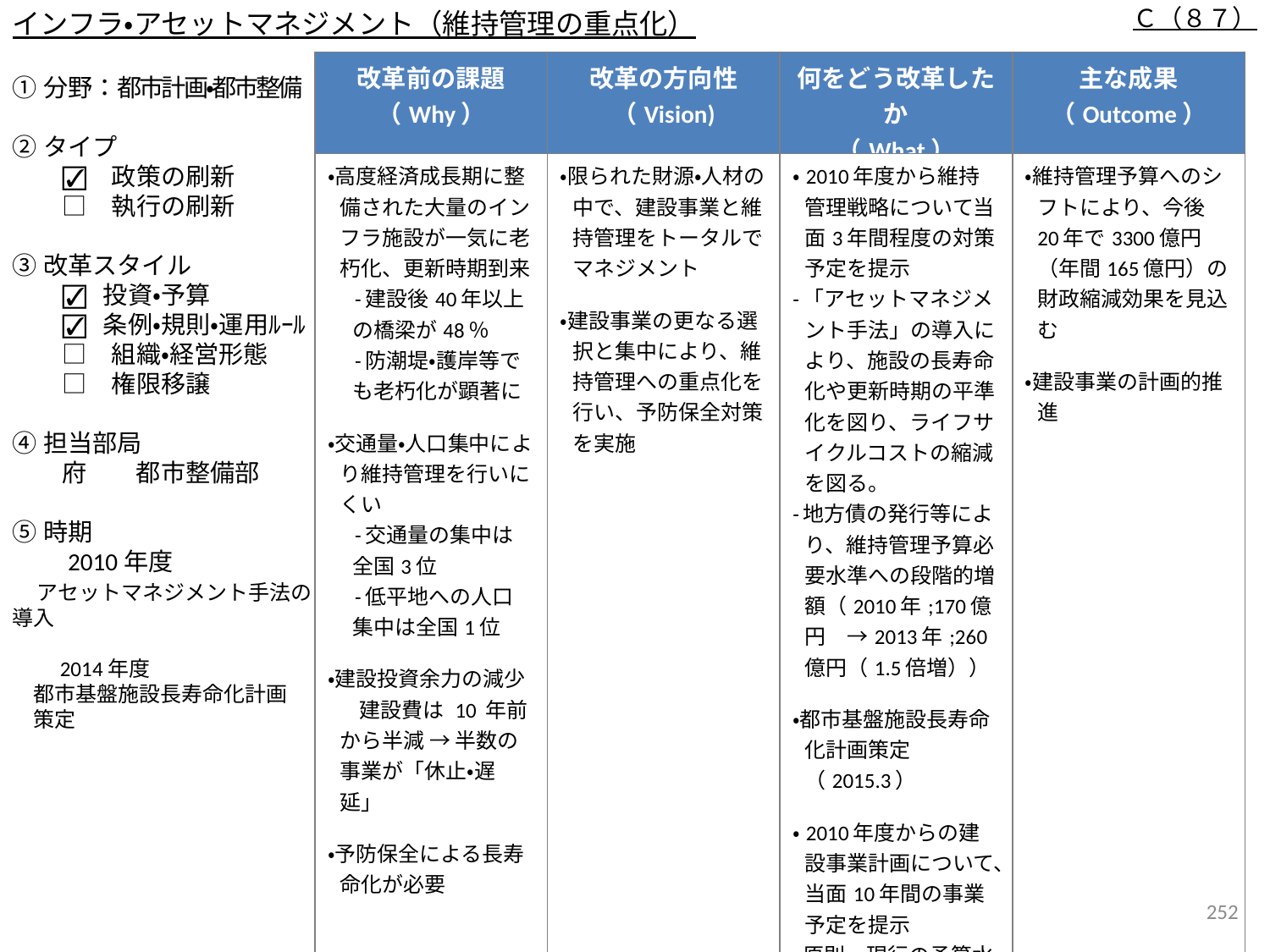

インフラ・アセットマネジメント（維持管理の重点化）
Ｃ（８７）
| 改革前の課題 （Why） | 改革の方向性 （Vision) | 何をどう改革したか （What） | 主な成果 （Outcome） |
| --- | --- | --- | --- |
| ・高度経済成長期に整備された大量のインフラ施設が一気に老朽化、更新時期到来 　-建設後40年以上の橋梁が48％ 　-防潮堤・護岸等でも老朽化が顕著に ・交通量・人口集中により維持管理を行いにくい 　-交通量の集中は全国3位 　-低平地への人口集中は全国1位 ・建設投資余力の減少 　建設費は 10 年前から半減 → 半数の事業が「休止・遅延」 ・予防保全による長寿命化が必要 | ・限られた財源・人材の中で、建設事業と維持管理をトータルでマネジメント ・建設事業の更なる選択と集中により、維持管理への重点化を行い、予防保全対策を実施 | ・2010年度から維持管理戦略について当面3年間程度の対策予定を提示 -「アセットマネジメント手法」の導入により、施設の長寿命化や更新時期の平準化を図り、ライフサイクルコストの縮減を図る。 -地方債の発行等により、維持管理予算必要水準への段階的増額（2010年;170億円　→2013年;260億円（1.5倍増）） ・都市基盤施設長寿命化計画策定（2015.3） ・2010年度からの建設事業計画について、当面10年間の事業予定を提示 -原則、現行の予算水準を基本、重点化方針のもと、「さらなる選択と集中」、即効性、実現性の観点から「事業や計画の見直し」 | ・維持管理予算へのシフトにより、今後20年で3300億円（年間165億円）の財政縮減効果を見込む ・建設事業の計画的推進 |
①分野：都市計画・都市整備

②タイプ
　　☑　政策の刷新
　　□　執行の刷新

③改革スタイル
　　☑   投資・予算
　　☑   条例・規則・運用ﾙｰﾙ
　　□　組織・経営形態
　　□　権限移譲

④担当部局
　　府　　都市整備部

⑤時期
　　2010年度
　アセットマネジメント手法の導入

　　2014年度
　都市基盤施設長寿命化計画
　策定
252